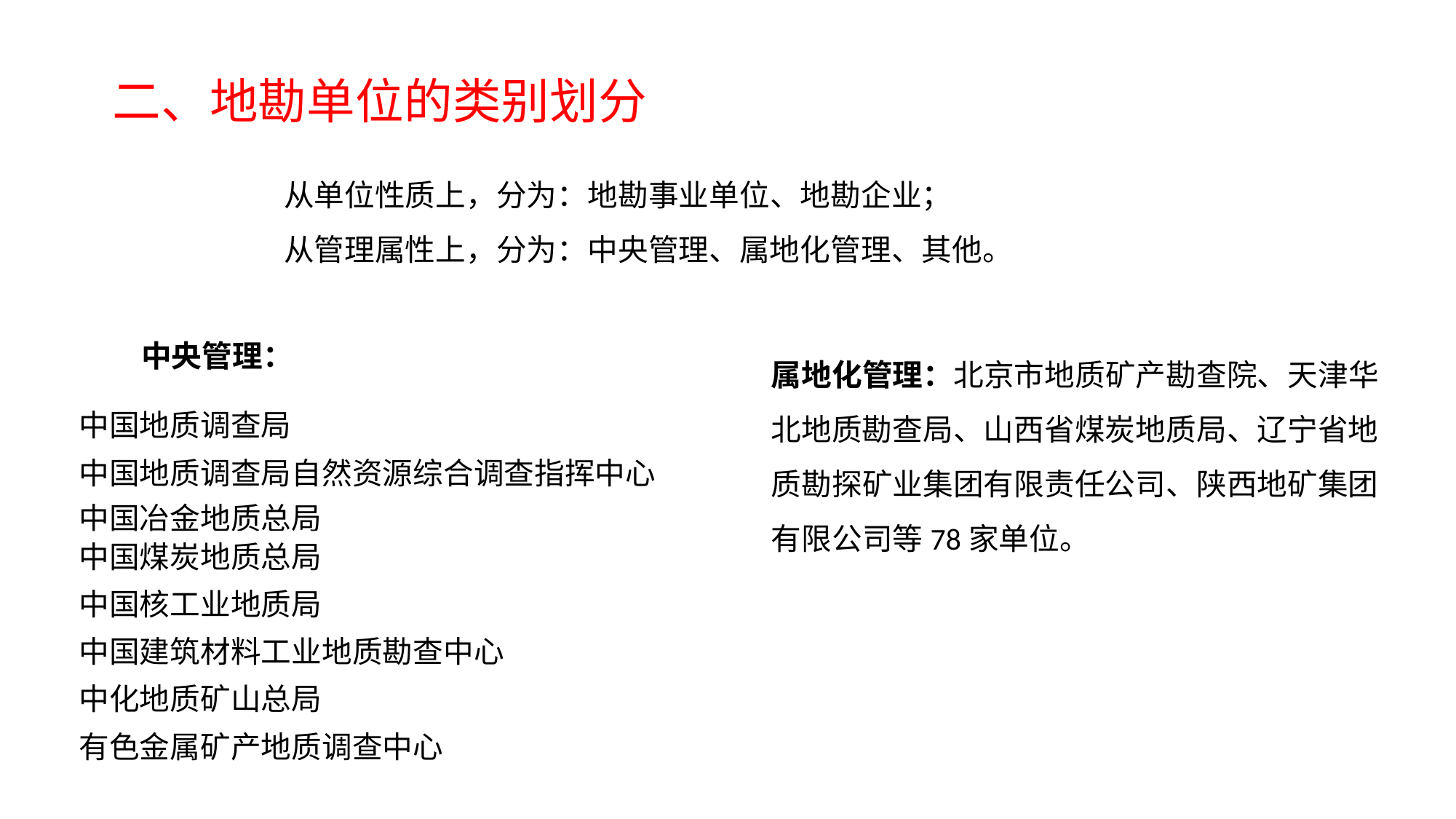

二、地勘单位的类别划分
从单位性质上，分为：地勘事业单位、地勘企业；
从管理属性上，分为：中央管理、属地化管理、其他。
中央管理：
属地化管理：北京市地质矿产勘查院、天津华北地质勘查局、山西省煤炭地质局、辽宁省地质勘探矿业集团有限责任公司、陕西地矿集团有限公司等78家单位。
| 中国地质调查局 |
| --- |
| 中国地质调查局自然资源综合调查指挥中心 |
| 中国冶金地质总局 |
| 中国煤炭地质总局 |
| 中国核工业地质局 |
| 中国建筑材料工业地质勘查中心 |
| 中化地质矿山总局 |
| 有色金属矿产地质调查中心 |